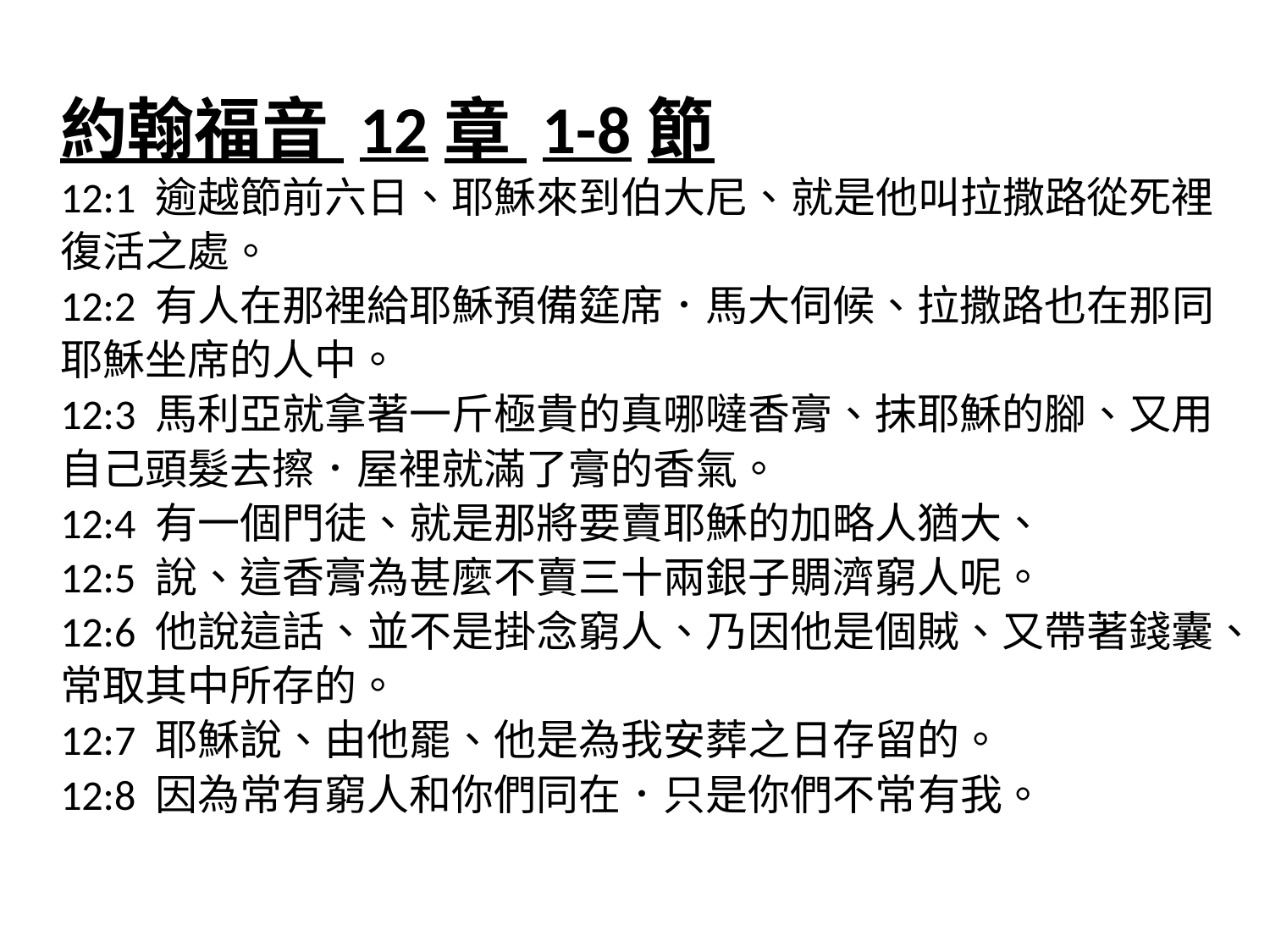

約翰福音 12章 1-8節
12:1 逾越節前六日、耶穌來到伯大尼、就是他叫拉撒路從死裡復活之處。
12:2 有人在那裡給耶穌預備筵席．馬大伺候、拉撒路也在那同耶穌坐席的人中。
12:3 馬利亞就拿著一斤極貴的真哪噠香膏、抹耶穌的腳、又用自己頭髮去擦．屋裡就滿了膏的香氣。
12:4 有一個門徒、就是那將要賣耶穌的加略人猶大、
12:5 說、這香膏為甚麼不賣三十兩銀子賙濟窮人呢。
12:6 他說這話、並不是掛念窮人、乃因他是個賊、又帶著錢囊、常取其中所存的。
12:7 耶穌說、由他罷、他是為我安葬之日存留的。
12:8 因為常有窮人和你們同在．只是你們不常有我。